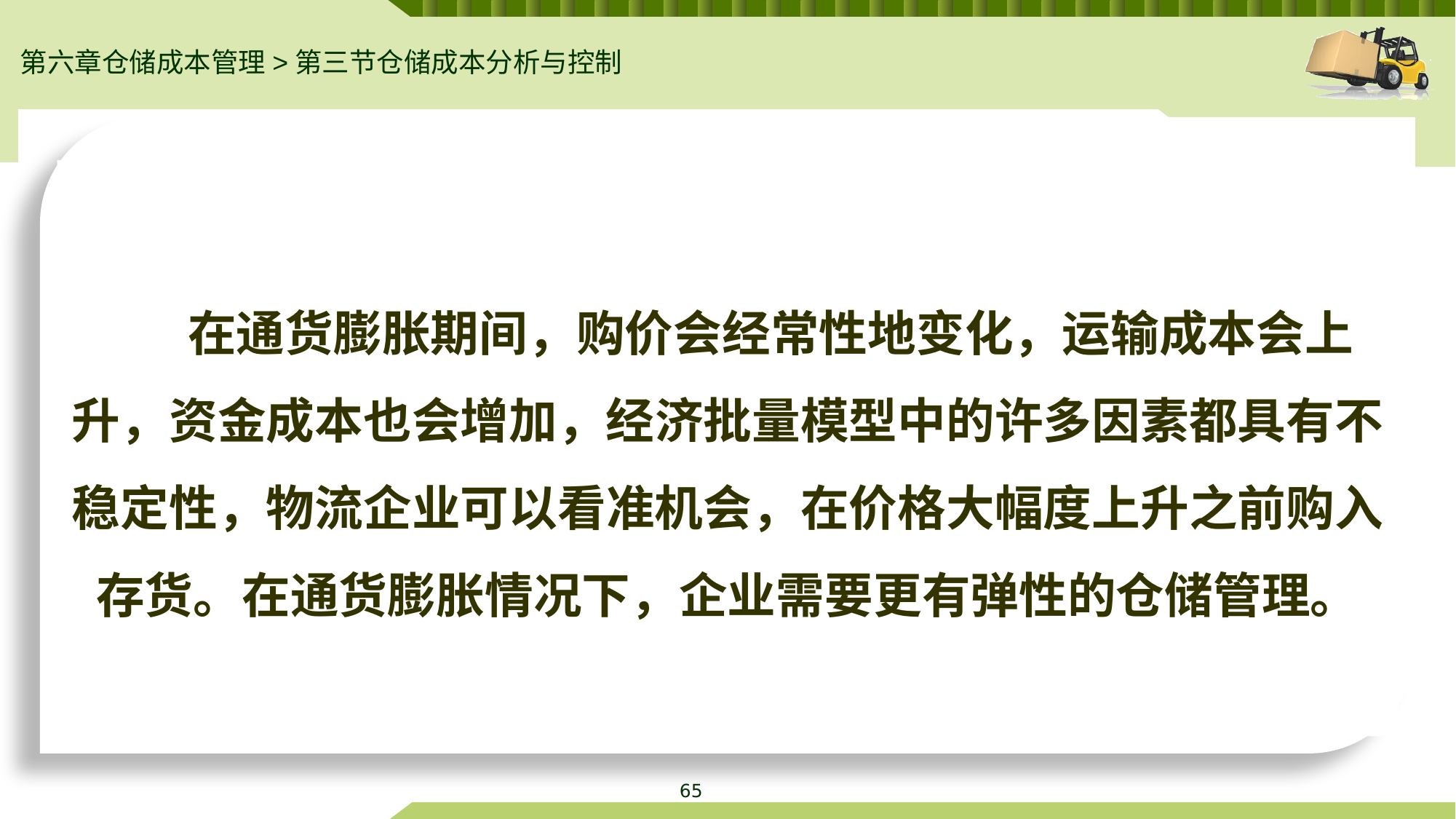

第六章仓储成本管理>第三节仓储成本分析与控制
在通货膨胀期间，购价会经常性地变化，运输成本会上升，资金成本也会增加，经济批量模型中的许多因素都具有不稳定性，物流企业可以看准机会，在价格大幅度上升之前购入存货。在通货膨胀情况下，企业需要更有弹性的仓储管理。